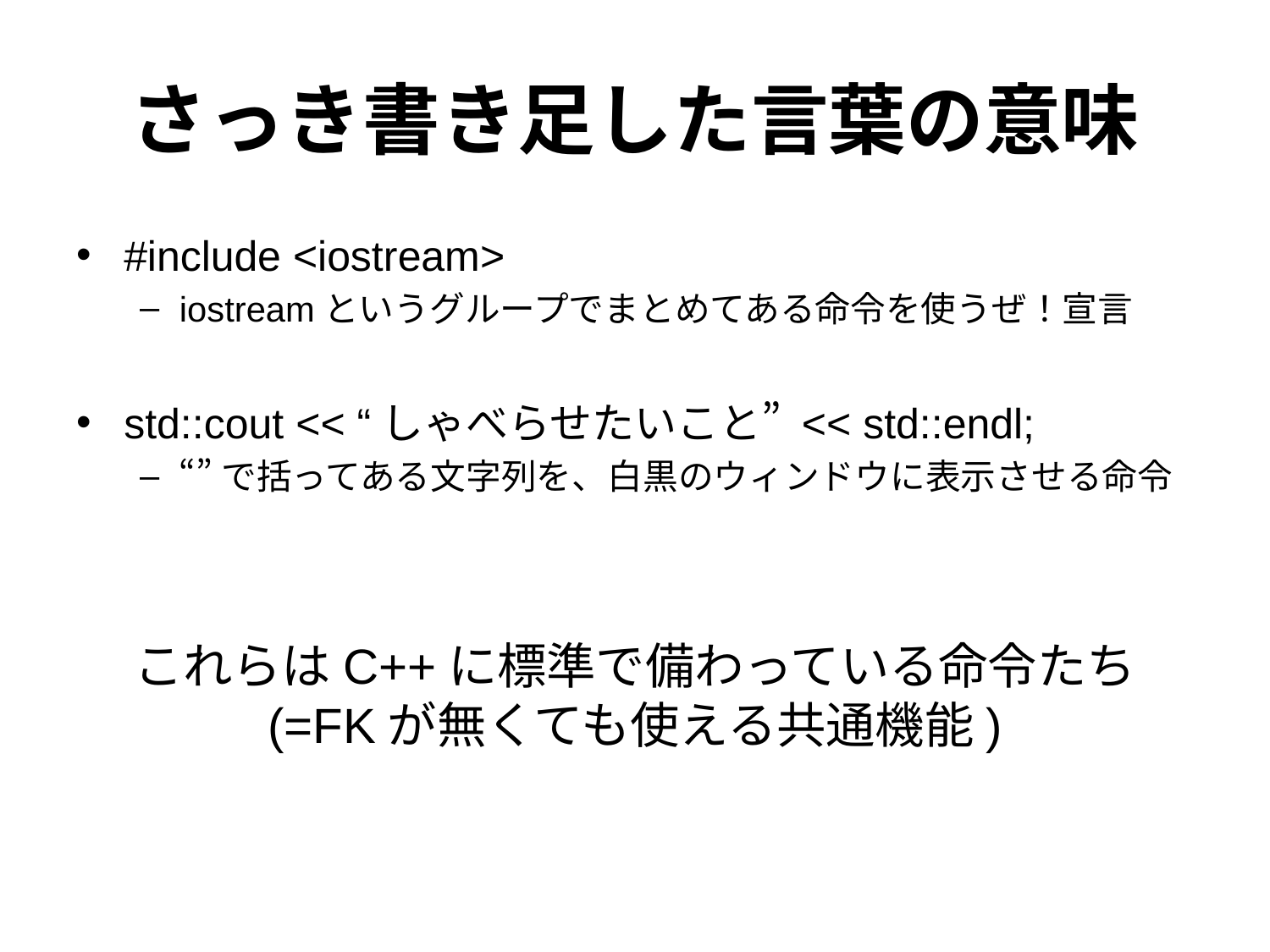

# さっき書き足した言葉の意味
#include <iostream>
iostreamというグループでまとめてある命令を使うぜ！宣言

std::cout << “しゃべらせたいこと” << std::endl;
“”で括ってある文字列を、白黒のウィンドウに表示させる命令

これらはC++に標準で備わっている命令たち
(=FKが無くても使える共通機能)